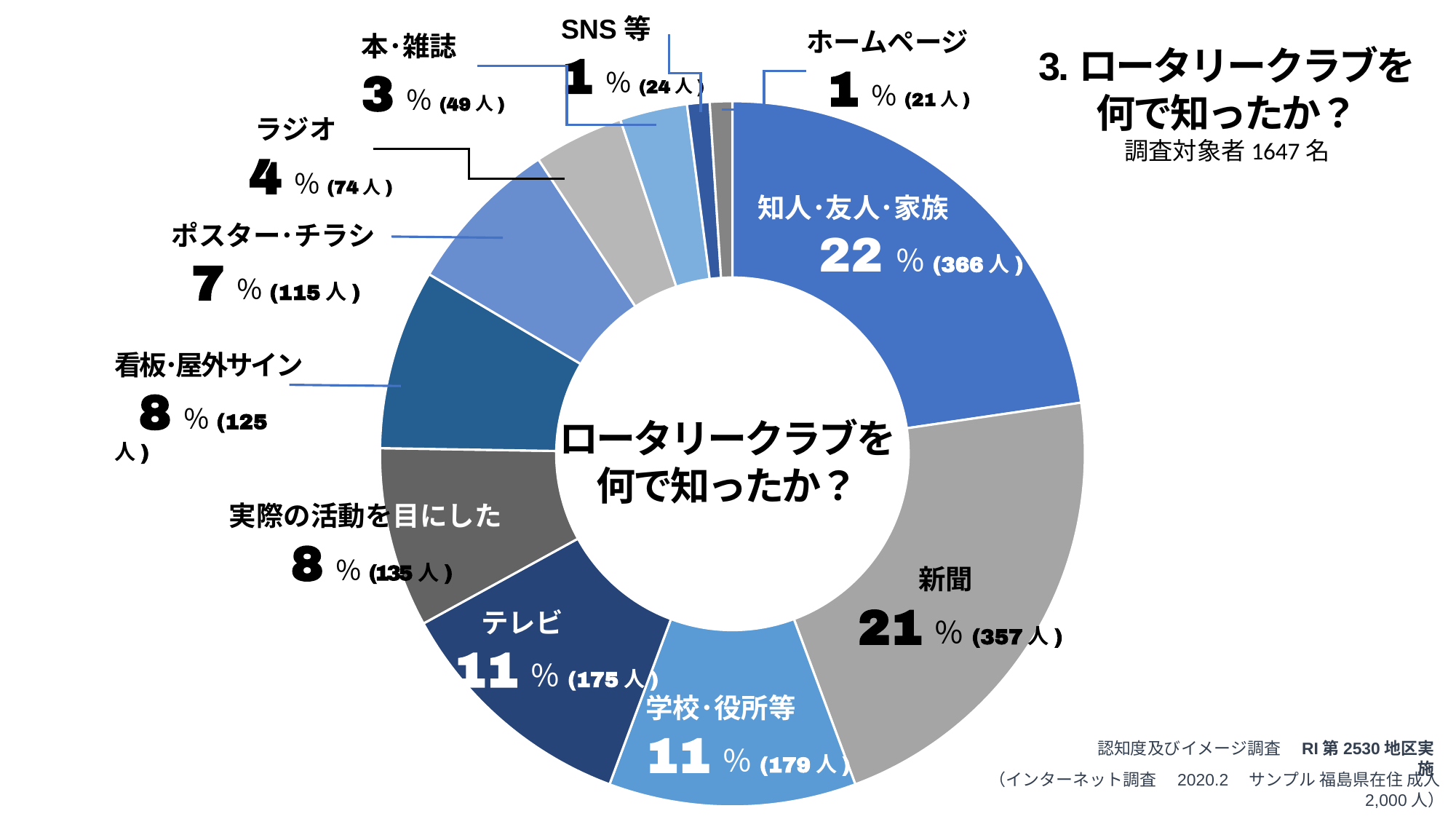

SNS等
1％(24人)
ホームページ
  1％(21人)
本･雑誌
3％(49人)
3.ロータリークラブを
何で知ったか？
調査対象者1647名

### Chart

| Category | 売上高 |
|---|---|
| 第 1 四半期 | 22.0 |
| 第 2 四半期 | 21.0 |
| 第 3 四半期 | 11.0 |
| 第 4 四半期 | 11.0 |
 ラジオ
 4％(74人)
知人･友人･家族
　　22％(366人)
ポスター･チラシ
  7％(115人)
看板･屋外サイン
  8％(125人)
ロータリークラブを
何で知ったか？
実際の活動を目にした
 　8％(135人)
　　新聞
21％(357人)
　テレビ
11％(175人)
学校･役所等
11％(179人)
認知度及びイメージ調査　RI第2530地区実施
（インターネット調査　2020.2　サンプル 福島県在住 成人2,000人）